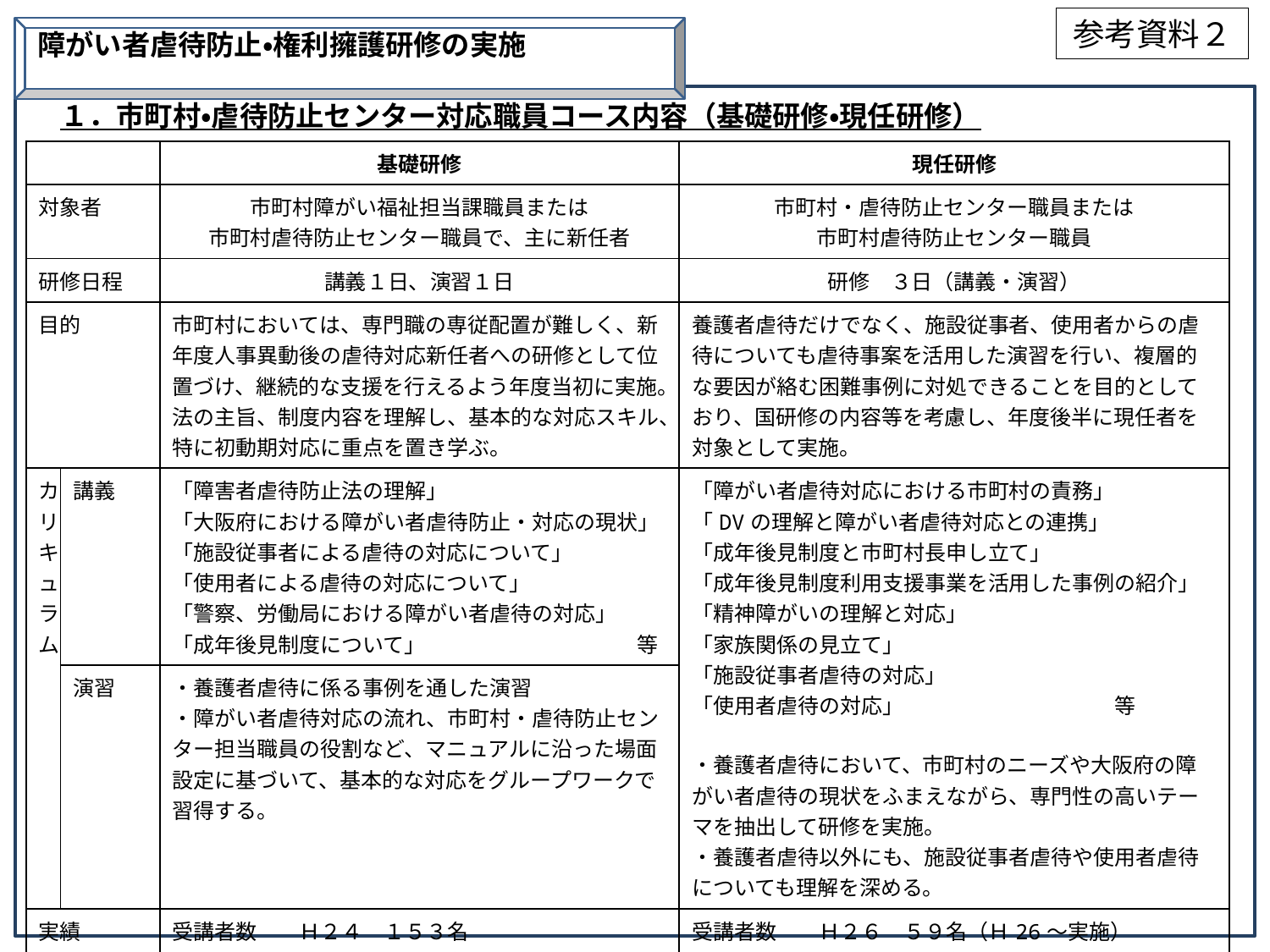

参考資料２
障がい者虐待防止・権利擁護研修の実施

１．市町村・虐待防止センター対応職員コース内容（基礎研修・現任研修）
|  |  | 基礎研修 | 現任研修 |
| --- | --- | --- | --- |
| 対象者 |  | 市町村障がい福祉担当課職員または 市町村虐待防止センター職員で、主に新任者 | 市町村・虐待防止センター職員または 市町村虐待防止センター職員 |
| 研修日程 |  | 講義１日、演習１日 | 研修　３日（講義・演習） |
| 目的 |  | 市町村においては、専門職の専従配置が難しく、新年度人事異動後の虐待対応新任者への研修として位置づけ、継続的な支援を行えるよう年度当初に実施。法の主旨、制度内容を理解し、基本的な対応スキル、特に初動期対応に重点を置き学ぶ。 | 養護者虐待だけでなく、施設従事者、使用者からの虐待についても虐待事案を活用した演習を行い、複層的な要因が絡む困難事例に対処できることを目的としており、国研修の内容等を考慮し、年度後半に現任者を対象として実施。 |
| カリキュラム | 講義 | 「障害者虐待防止法の理解」 「大阪府における障がい者虐待防止・対応の現状」 「施設従事者による虐待の対応について」 「使用者による虐待の対応について」 「警察、労働局における障がい者虐待の対応」 「成年後見制度について」　　　　　　　　　　等 | 「障がい者虐待対応における市町村の責務」 「DVの理解と障がい者虐待対応との連携」 「成年後見制度と市町村長申し立て」 「成年後見制度利用支援事業を活用した事例の紹介」 「精神障がいの理解と対応」 「家族関係の見立て」 「施設従事者虐待の対応」 「使用者虐待の対応」　　　　　　　　　　等 ・養護者虐待において、市町村のニーズや大阪府の障がい者虐待の現状をふまえながら、専門性の高いテーマを抽出して研修を実施。 ・養護者虐待以外にも、施設従事者虐待や使用者虐待についても理解を深める。 |
|  | 演習 | ・養護者虐待に係る事例を通した演習 ・障がい者虐待対応の流れ、市町村・虐待防止センター担当職員の役割など、マニュアルに沿った場面設定に基づいて、基本的な対応をグループワークで習得する。 |  |
| 実績 |  | 受講者数　　Ｈ２４　１５３名　　　 　　　　　　Ｈ２５　１２８名 　　　　　　Ｈ２６　　９２名 　　　　　　Ｈ２７　　９０名 　　　　　　Ｈ２８　１０４名 | 受講者数　　Ｈ２６　５９名（Ｈ26～実施） 　　　　　　Ｈ２７　６４名 　　　　　　Ｈ２８（１月および３月に実施予定） |